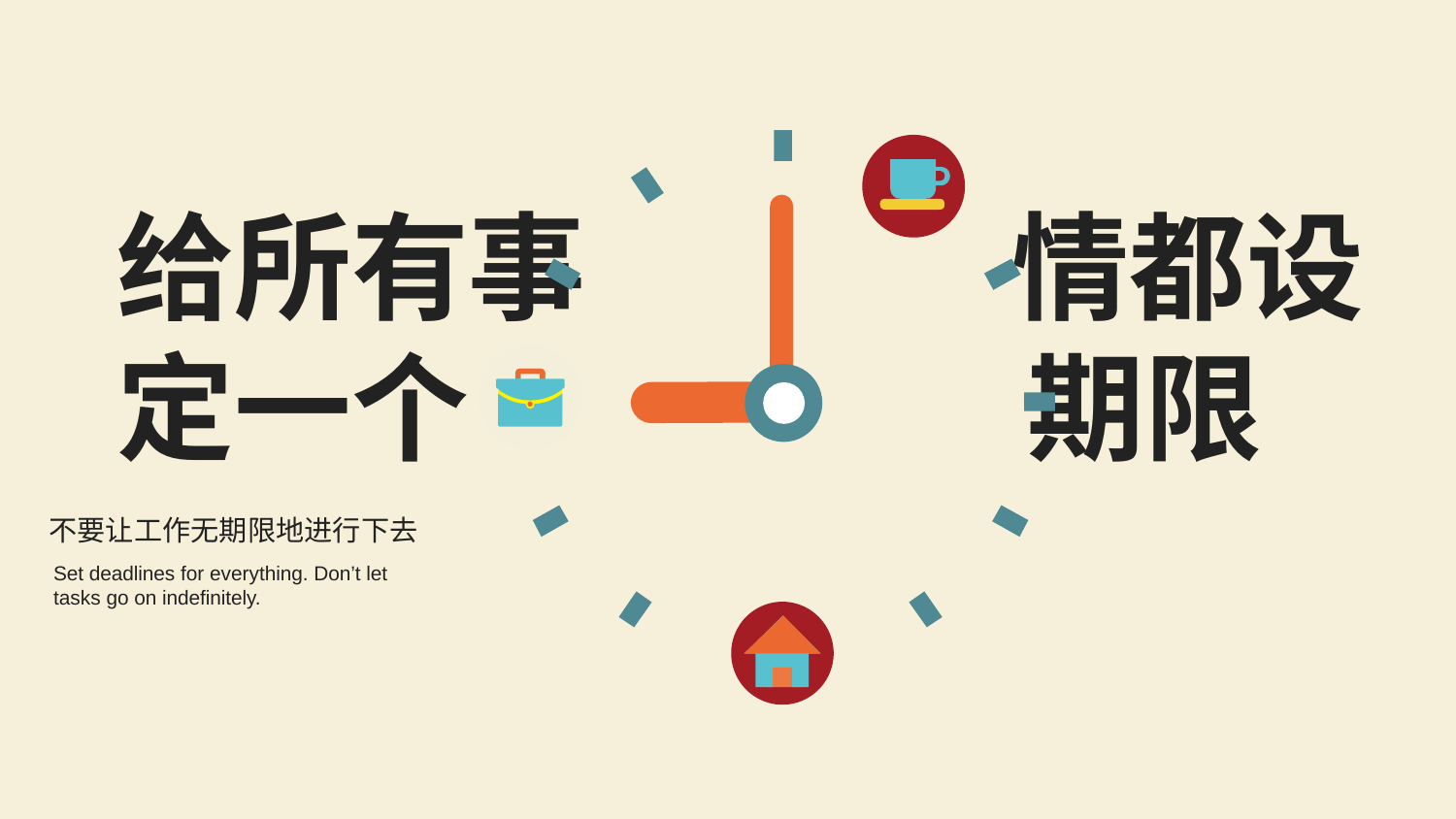

给所有事                情都设
定一个                     期限
不要让工作无期限地进行下去
Set deadlines for everything. Don’t let tasks go on indefinitely.